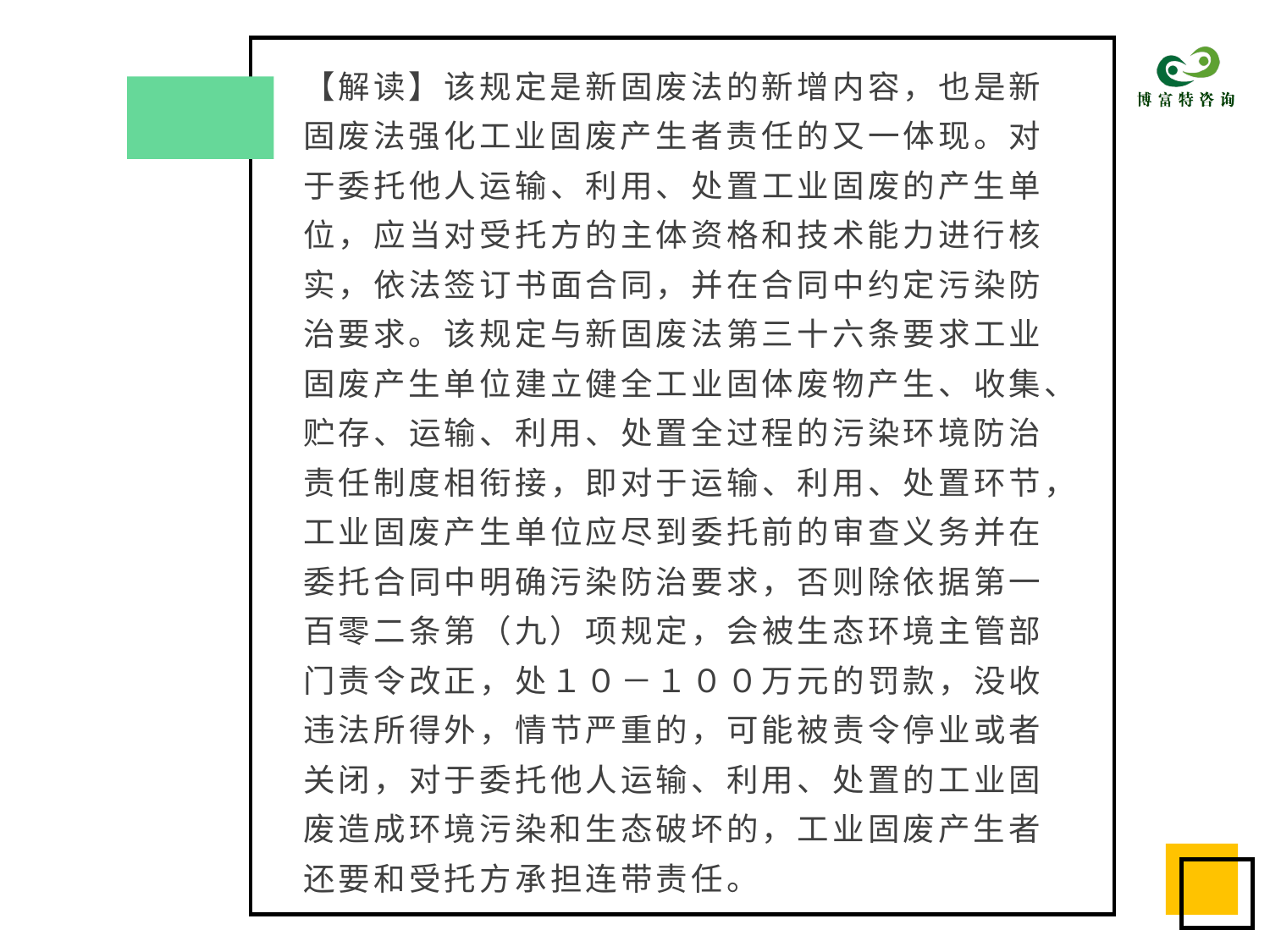

【解读】该规定是新固废法的新增内容，也是新固废法强化工业固废产生者责任的又一体现。对于委托他人运输、利用、处置工业固废的产生单位，应当对受托方的主体资格和技术能力进行核实，依法签订书面合同，并在合同中约定污染防治要求。该规定与新固废法第三十六条要求工业固废产生单位建立健全工业固体废物产生、收集、贮存、运输、利用、处置全过程的污染环境防治责任制度相衔接，即对于运输、利用、处置环节，工业固废产生单位应尽到委托前的审查义务并在委托合同中明确污染防治要求，否则除依据第一百零二条第（九）项规定，会被生态环境主管部门责令改正，处１０－１００万元的罚款，没收违法所得外，情节严重的，可能被责令停业或者关闭，对于委托他人运输、利用、处置的工业固废造成环境污染和生态破坏的，工业固废产生者还要和受托方承担连带责任。